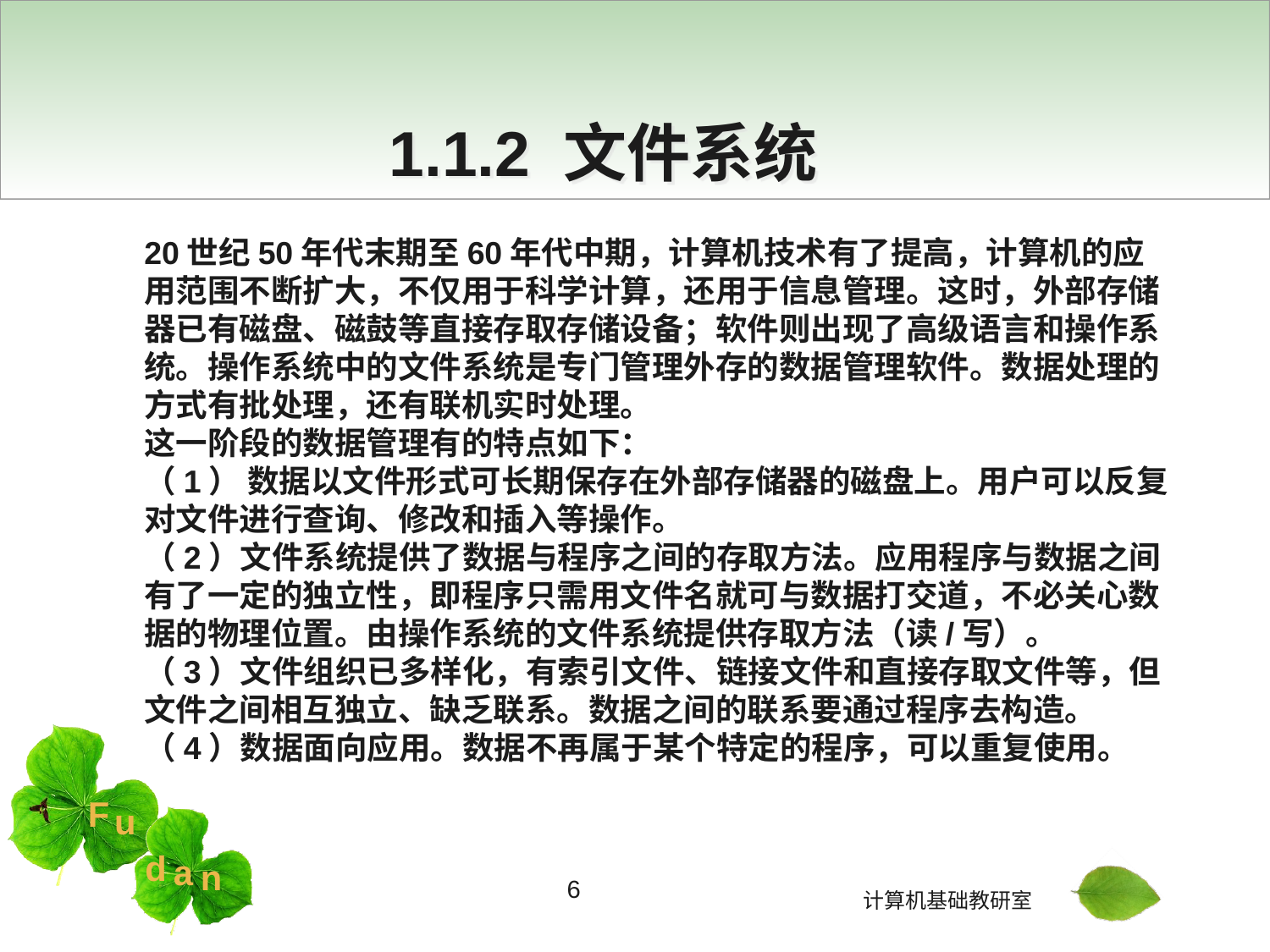

1.1.2 文件系统
20世纪50年代末期至60年代中期，计算机技术有了提高，计算机的应用范围不断扩大，不仅用于科学计算，还用于信息管理。这时，外部存储器已有磁盘、磁鼓等直接存取存储设备；软件则出现了高级语言和操作系统。操作系统中的文件系统是专门管理外存的数据管理软件。数据处理的方式有批处理，还有联机实时处理。
这一阶段的数据管理有的特点如下：
（1） 数据以文件形式可长期保存在外部存储器的磁盘上。用户可以反复对文件进行查询、修改和插入等操作。
（2）文件系统提供了数据与程序之间的存取方法。应用程序与数据之间有了一定的独立性，即程序只需用文件名就可与数据打交道，不必关心数据的物理位置。由操作系统的文件系统提供存取方法（读/写）。
（3）文件组织已多样化，有索引文件、链接文件和直接存取文件等，但文件之间相互独立、缺乏联系。数据之间的联系要通过程序去构造。
（4）数据面向应用。数据不再属于某个特定的程序，可以重复使用。
6